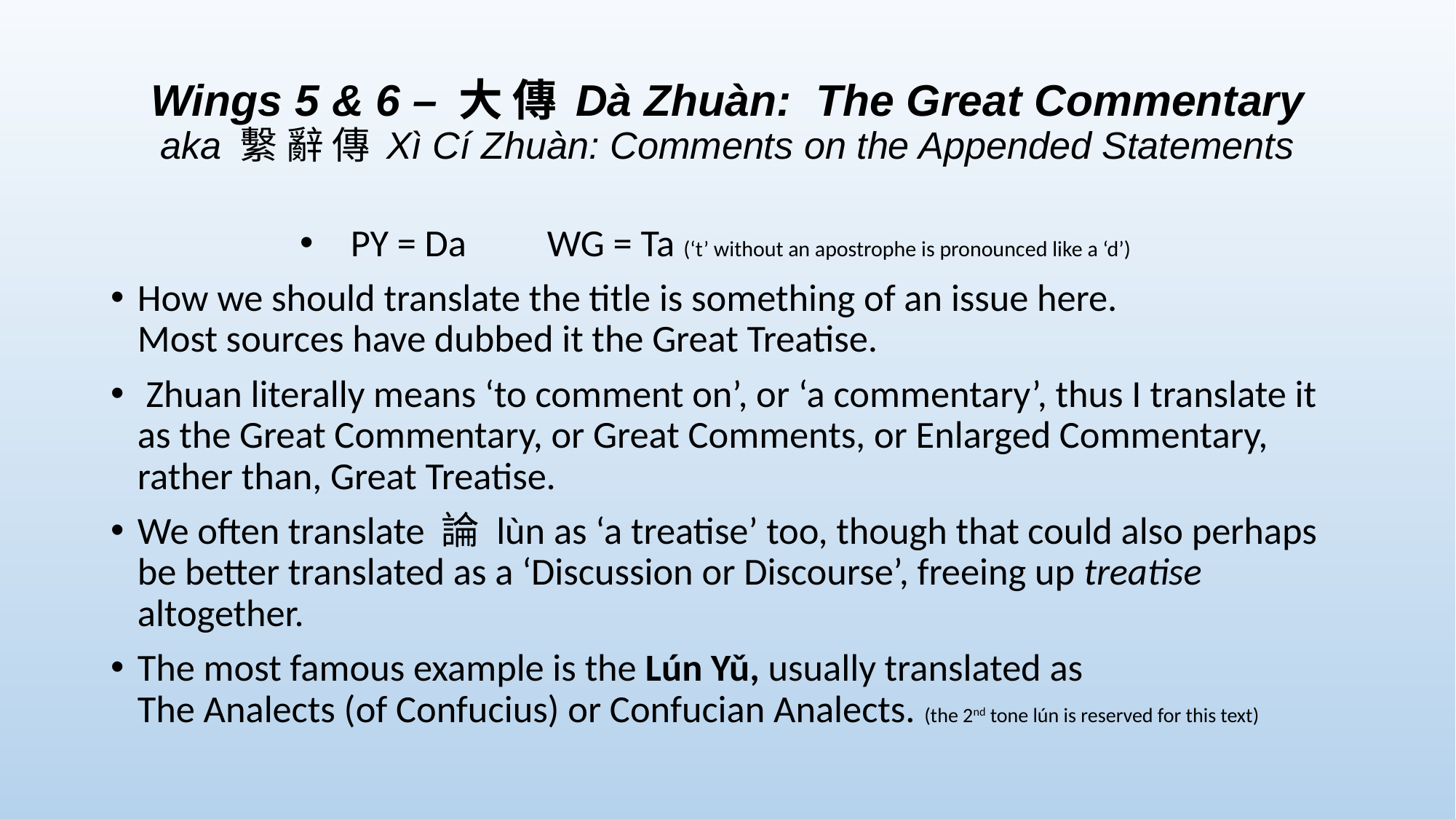

# Wings 5 & 6 – 大 傳 Dà Zhuàn:  The Great Commentary aka 繫 辭 傳 Xì Cí Zhuàn: Comments on the Appended Statements
PY = Da	WG = Ta (‘t’ without an apostrophe is pronounced like a ‘d’)
How we should translate the title is something of an issue here.
Most sources have dubbed it the Great Treatise.
 Zhuan literally means ‘to comment on’, or ‘a commentary’, thus I translate it as the Great Commentary, or Great Comments, or Enlarged Commentary, rather than, Great Treatise.
We often translate 論 lùn as ‘a treatise’ too, though that could also perhaps be better translated as a ‘Discussion or Discourse’, freeing up treatise altogether.
The most famous example is the Lún Yǔ, usually translated as
The Analects (of Confucius) or Confucian Analects. (the 2nd tone lún is reserved for this text)